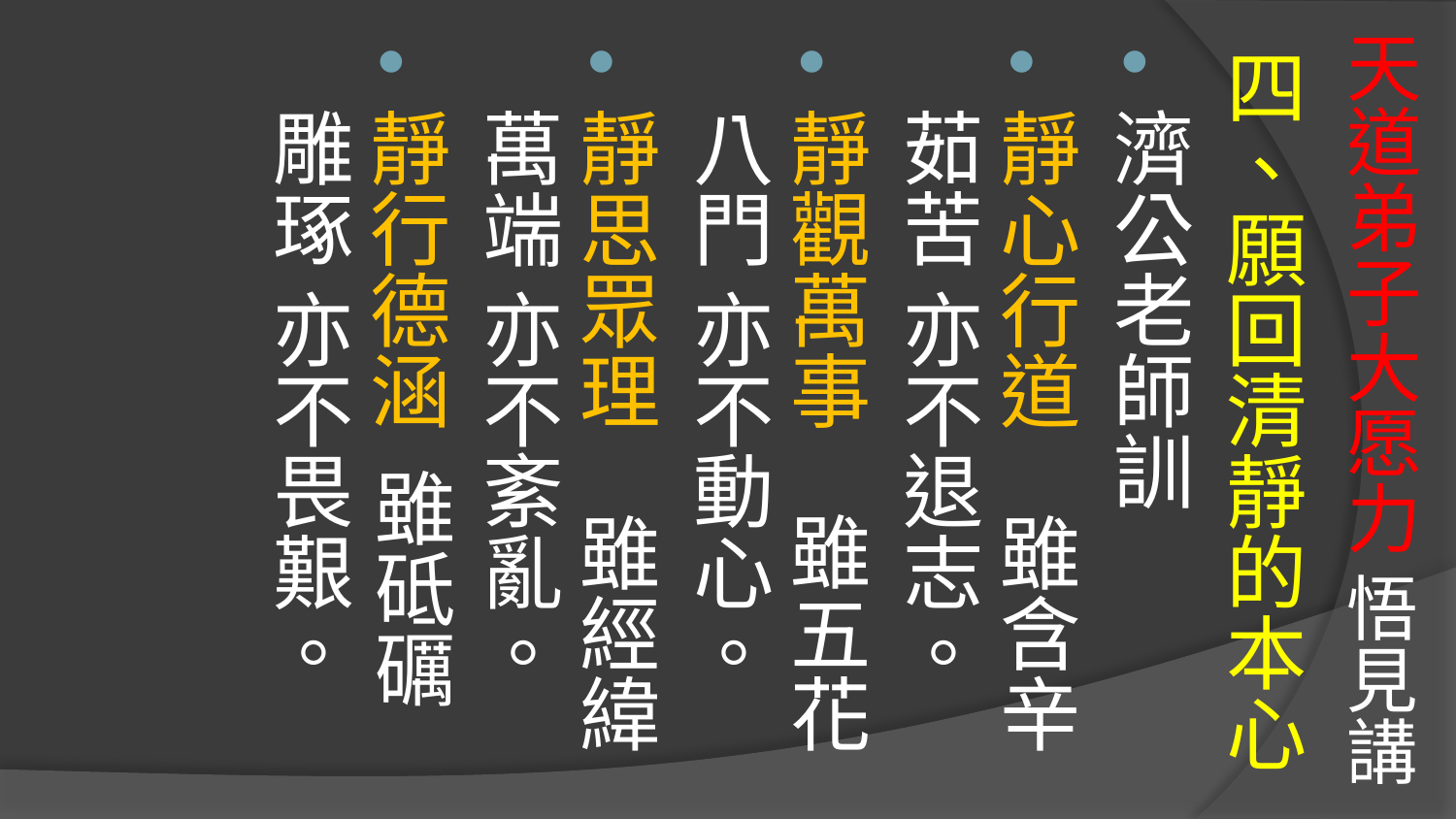

# 天道弟子大愿力 悟見講
四、願回清靜的本心
濟公老師訓
靜心行道　雖含辛茹苦 亦不退志。
靜觀萬事　雖五花八門 亦不動心。
靜思眾理　雖經緯萬端 亦不紊亂。
靜行德涵  雖砥礪雕琢 亦不畏艱。